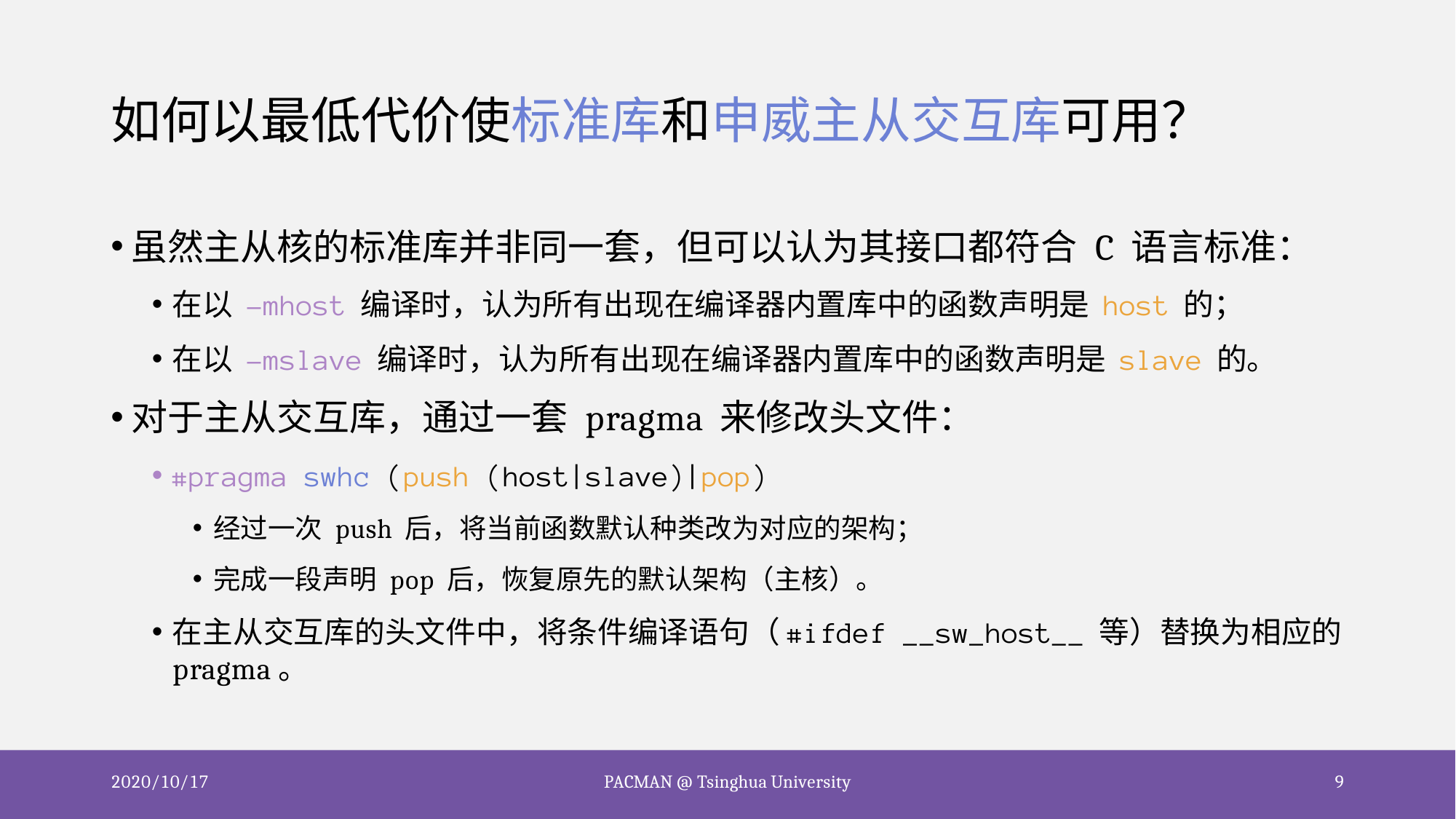

# 如何以最低代价使标准库和申威主从交互库可用？
虽然主从核的标准库并非同一套，但可以认为其接口都符合 C 语言标准：
在以 -mhost 编译时，认为所有出现在编译器内置库中的函数声明是 host 的；
在以 -mslave 编译时，认为所有出现在编译器内置库中的函数声明是 slave 的。
对于主从交互库，通过一套 pragma 来修改头文件：
#pragma swhc (push (host|slave)|pop)
经过一次 push 后，将当前函数默认种类改为对应的架构；
完成一段声明 pop 后，恢复原先的默认架构（主核）。
在主从交互库的头文件中，将条件编译语句（#ifdef __sw_host__ 等）替换为相应的 pragma。
2020/10/17
PACMAN @ Tsinghua University
9